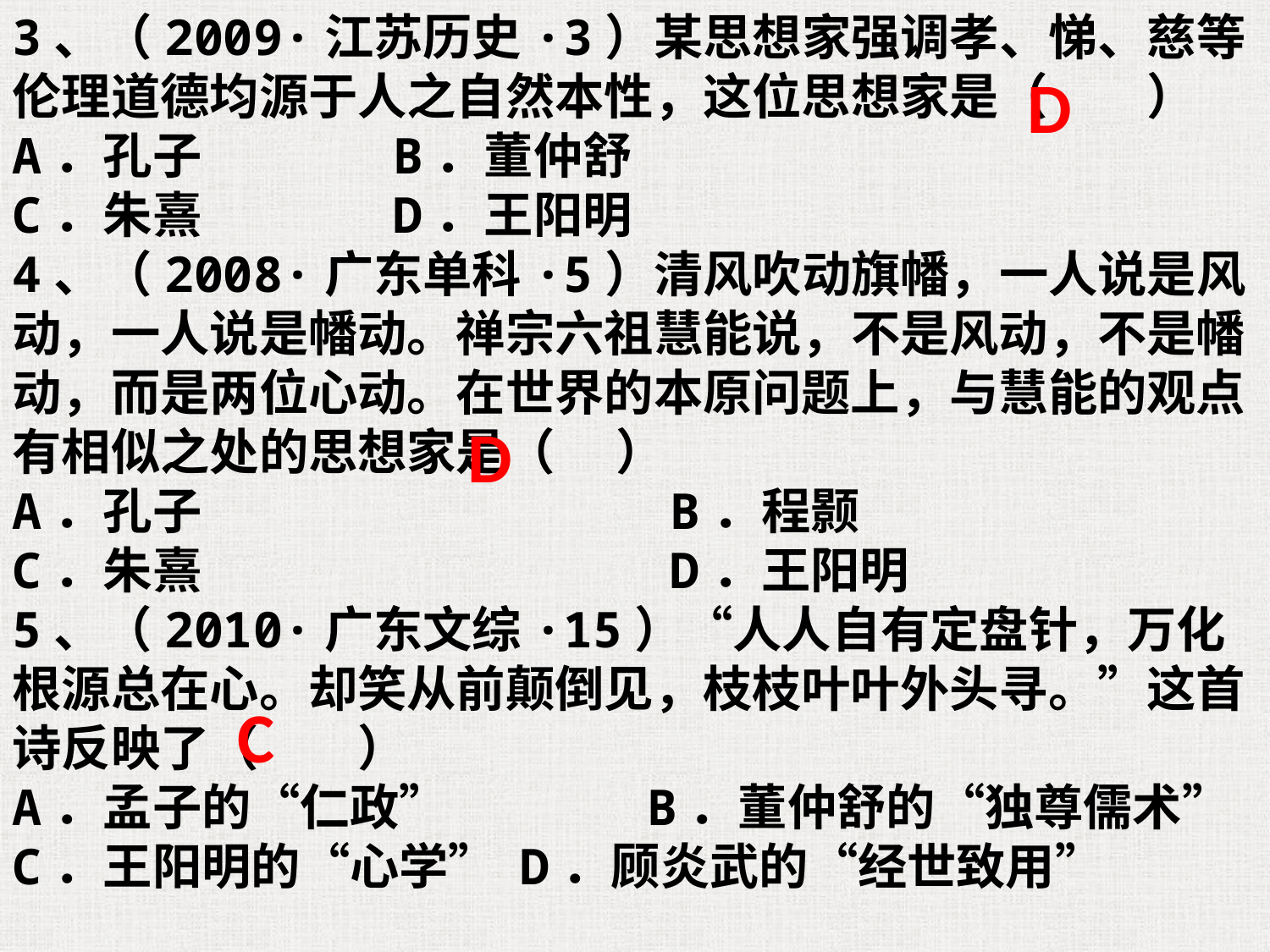

3、（2009·江苏历史·3）某思想家强调孝、悌、慈等伦理道德均源于人之自然本性，这位思想家是（　　）
A．孔子		B．董仲舒
C．朱熹		D．王阳明
4、（2008·广东单科·5）清风吹动旗幡，一人说是风动，一人说是幡动。禅宗六祖慧能说，不是风动，不是幡动，而是两位心动。在世界的本原问题上，与慧能的观点有相似之处的思想家是（　 ）
A．孔子				 B．程颢
C．朱熹				 D．王阳明
5、（2010·广东文综·15）“人人自有定盘针，万化根源总在心。却笑从前颠倒见，枝枝叶叶外头寻。”这首诗反映了（　　）
A．孟子的“仁政”		B．董仲舒的“独尊儒术”
C．王阳明的“心学”	D．顾炎武的“经世致用”

D
D
C